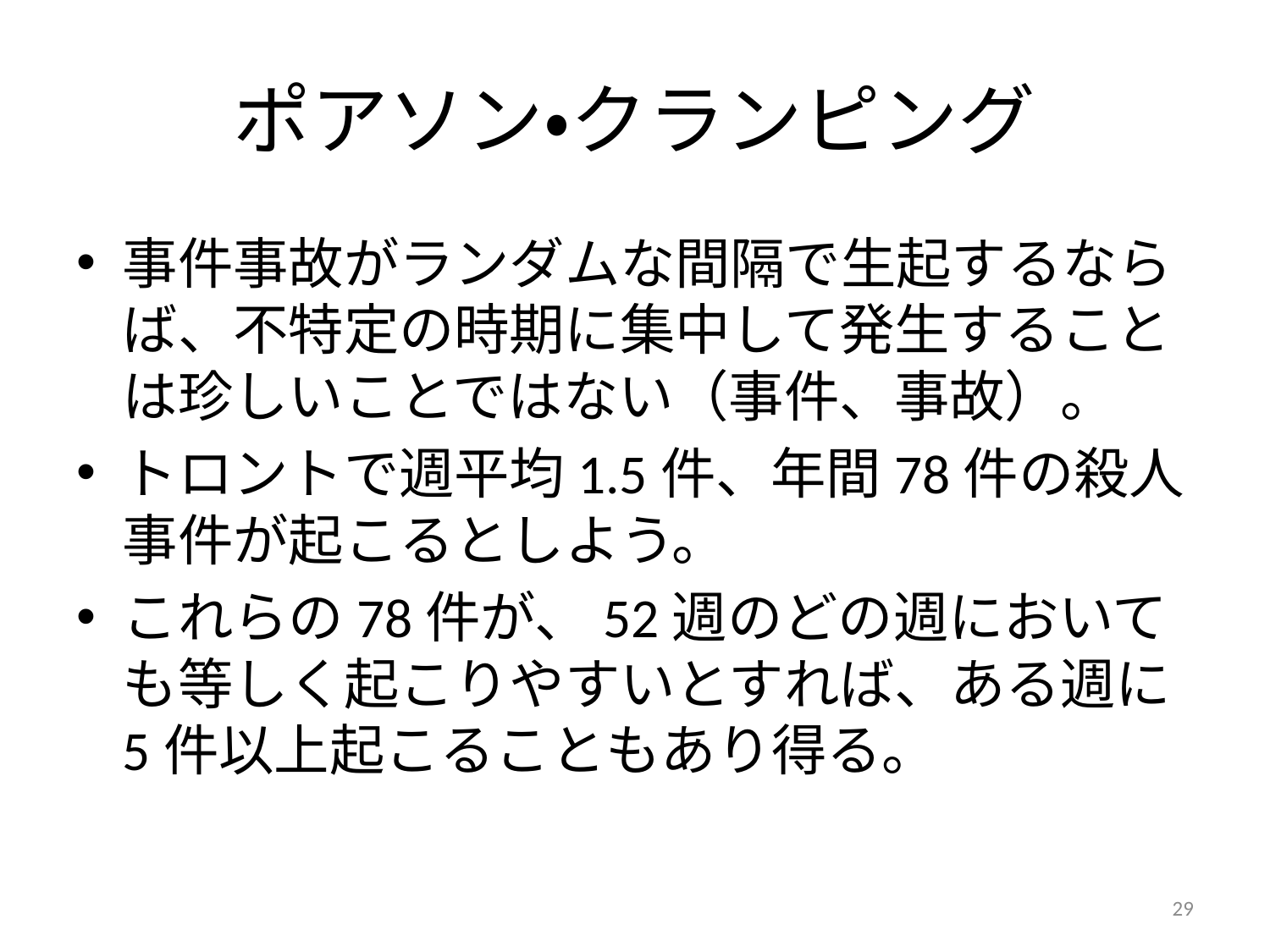

# ポアソン・クランピング
事件事故がランダムな間隔で生起するならば、不特定の時期に集中して発生することは珍しいことではない（事件、事故）。
トロントで週平均1.5件、年間78件の殺人事件が起こるとしよう。
これらの78件が、52週のどの週においても等しく起こりやすいとすれば、ある週に5件以上起こることもあり得る。
29